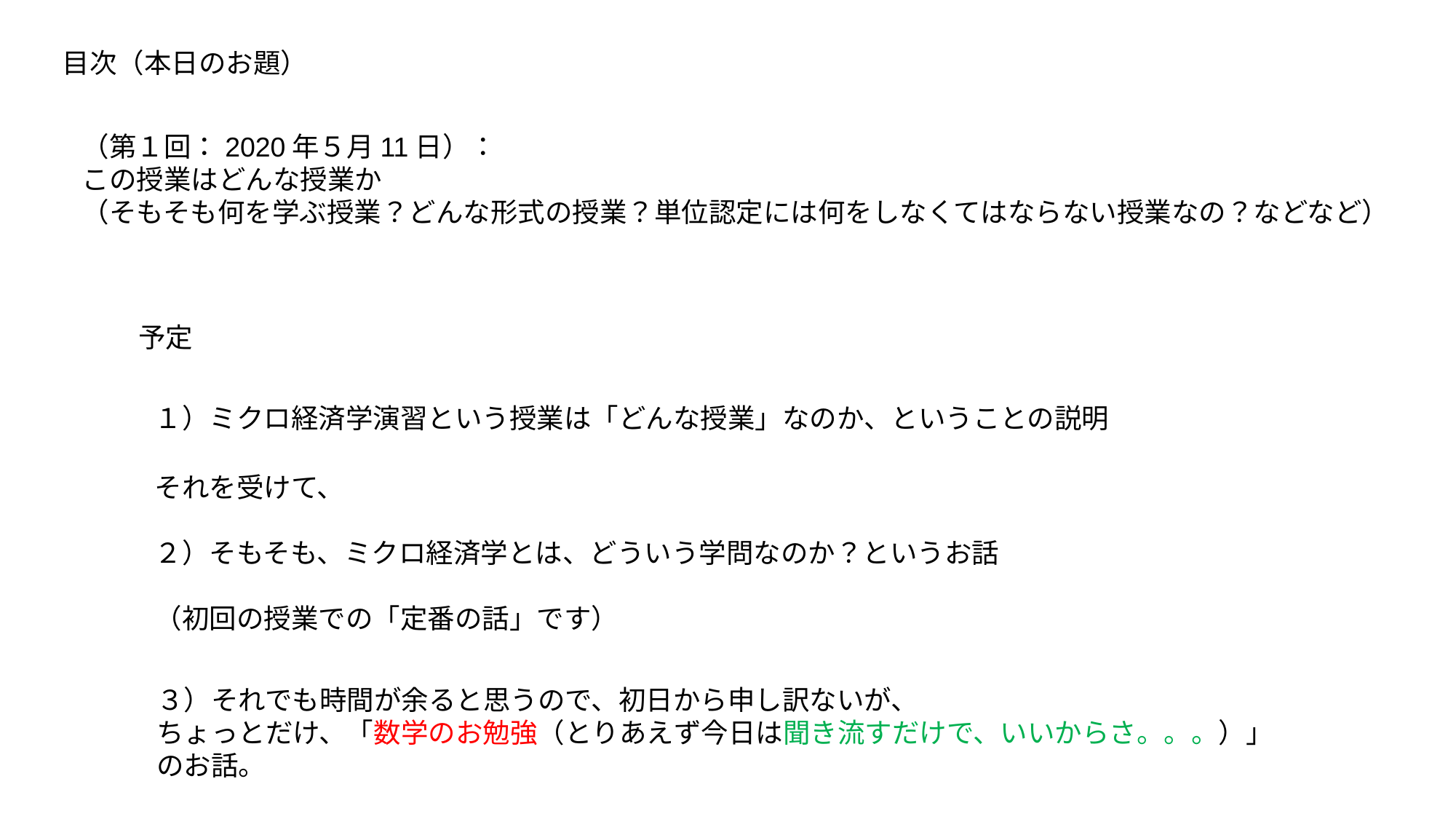

目次（本日のお題）
（第１回：2020年５月11日）：
この授業はどんな授業か
（そもそも何を学ぶ授業？どんな形式の授業？単位認定には何をしなくてはならない授業なの？などなど）
予定
１）ミクロ経済学演習という授業は「どんな授業」なのか、ということの説明
それを受けて、

２）そもそも、ミクロ経済学とは、どういう学問なのか？というお話

（初回の授業での「定番の話」です）
３）それでも時間が余ると思うので、初日から申し訳ないが、
ちょっとだけ、「数学のお勉強（とりあえず今日は聞き流すだけで、いいからさ。。。）」
のお話。